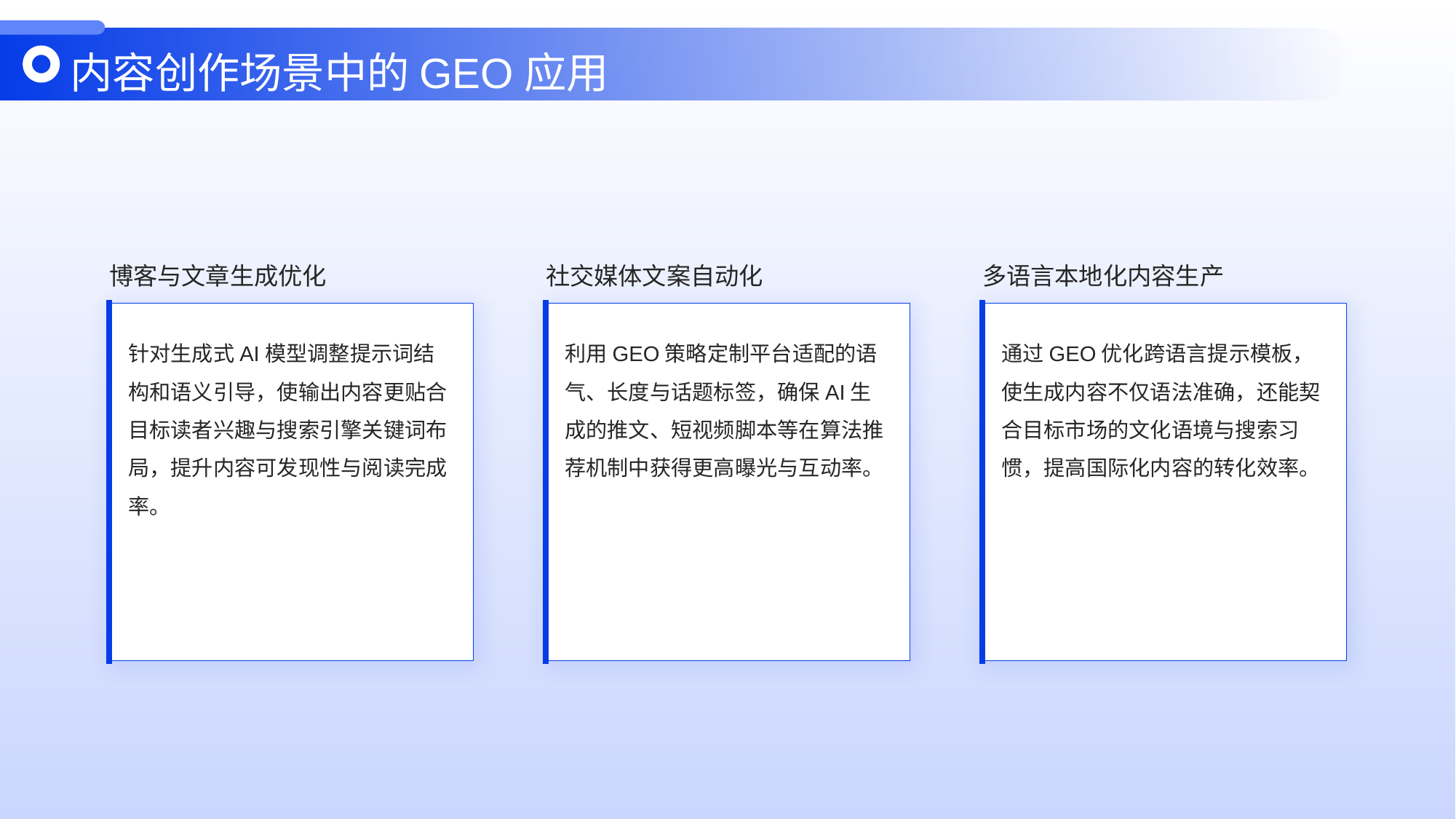

内容创作场景中的GEO应用

博客与文章生成优化
社交媒体文案自动化
多语言本地化内容生产

针对生成式AI模型调整提示词结构和语义引导，使输出内容更贴合目标读者兴趣与搜索引擎关键词布局，提升内容可发现性与阅读完成率。
利用GEO策略定制平台适配的语气、长度与话题标签，确保AI生成的推文、短视频脚本等在算法推荐机制中获得更高曝光与互动率。
通过GEO优化跨语言提示模板，使生成内容不仅语法准确，还能契合目标市场的文化语境与搜索习惯，提高国际化内容的转化效率。